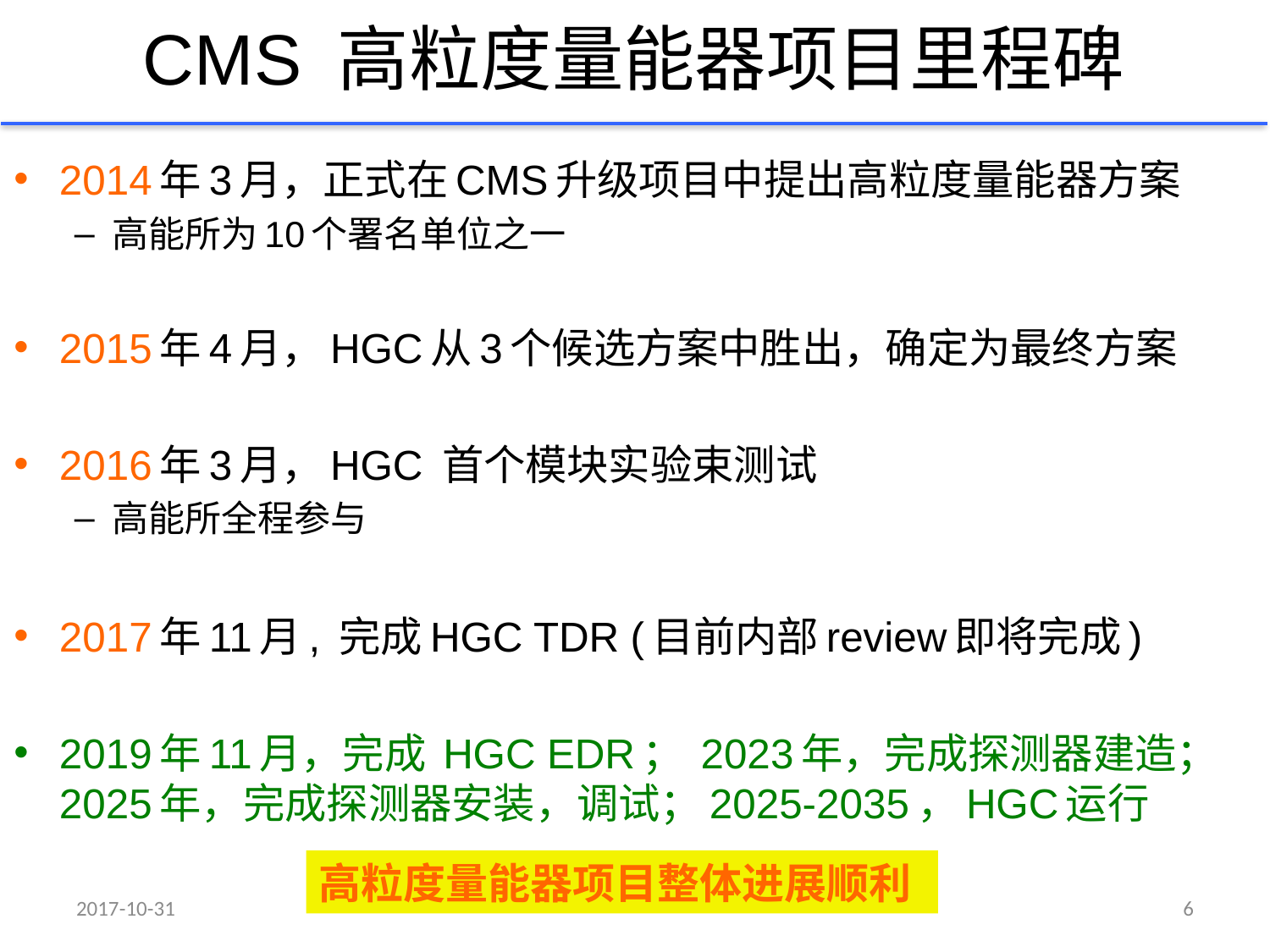

# CMS 高粒度量能器项目里程碑
2014年3月，正式在CMS升级项目中提出高粒度量能器方案
高能所为10个署名单位之一

2015年4月，HGC从3个候选方案中胜出，确定为最终方案

2016年3月，HGC 首个模块实验束测试
高能所全程参与

2017年11月, 完成HGC TDR (目前内部review即将完成)

2019年11月，完成 HGC EDR； 2023年，完成探测器建造；2025年，完成探测器安装，调试；2025-2035，HGC运行

高粒度量能器项目整体进展顺利
2017-10-31
6